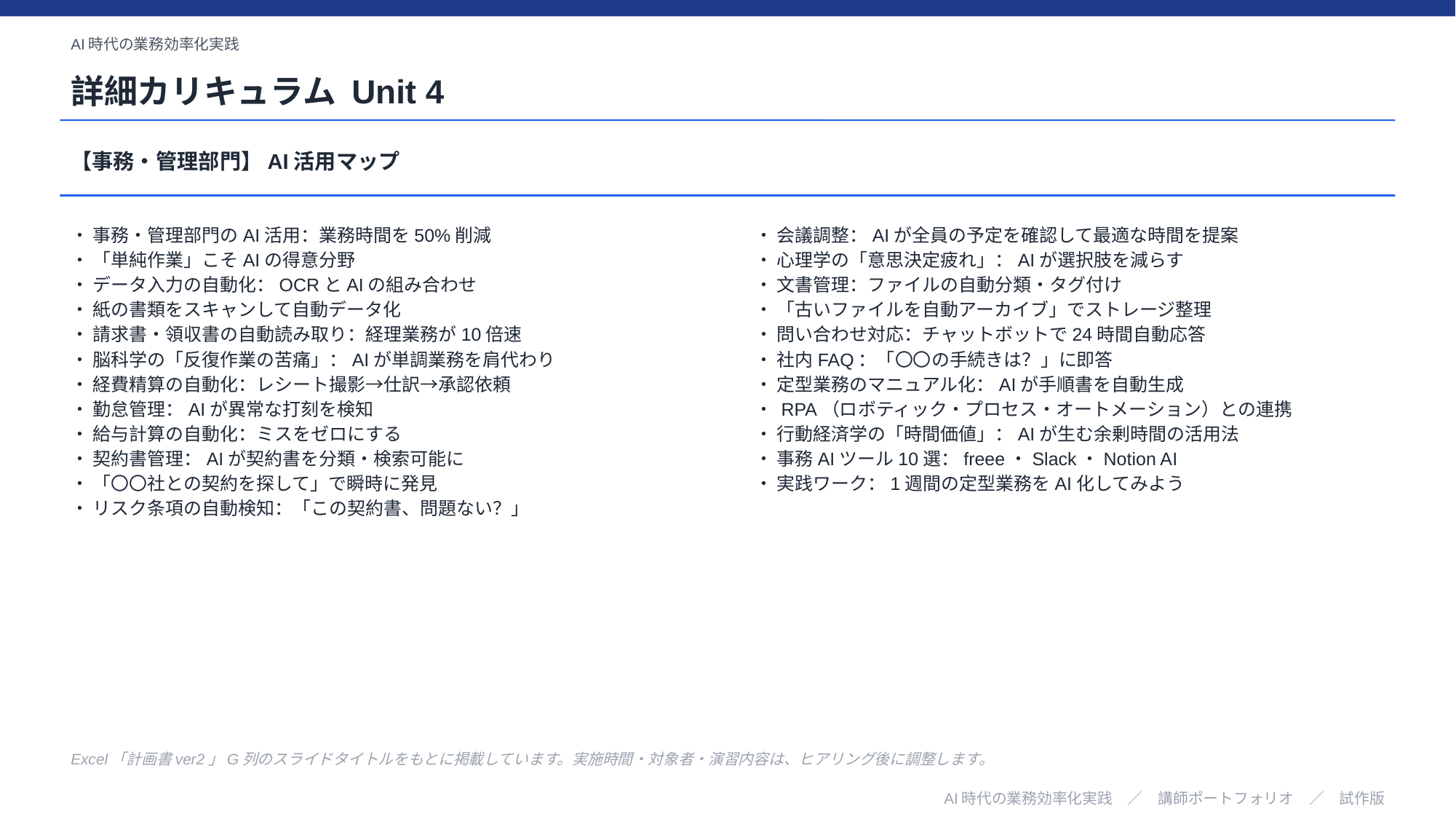

AI時代の業務効率化実践
詳細カリキュラム Unit 4

【事務・管理部門】AI活用マップ

・ 事務・管理部門のAI活用：業務時間を50%削減
・ 「単純作業」こそAIの得意分野
・ データ入力の自動化：OCRとAIの組み合わせ
・ 紙の書類をスキャンして自動データ化
・ 請求書・領収書の自動読み取り：経理業務が10倍速
・ 脳科学の「反復作業の苦痛」：AIが単調業務を肩代わり
・ 経費精算の自動化：レシート撮影→仕訳→承認依頼
・ 勤怠管理：AIが異常な打刻を検知
・ 給与計算の自動化：ミスをゼロにする
・ 契約書管理：AIが契約書を分類・検索可能に
・ 「〇〇社との契約を探して」で瞬時に発見
・ リスク条項の自動検知：「この契約書、問題ない？」
・ 会議調整：AIが全員の予定を確認して最適な時間を提案
・ 心理学の「意思決定疲れ」：AIが選択肢を減らす
・ 文書管理：ファイルの自動分類・タグ付け
・ 「古いファイルを自動アーカイブ」でストレージ整理
・ 問い合わせ対応：チャットボットで24時間自動応答
・ 社内FAQ：「〇〇の手続きは？」に即答
・ 定型業務のマニュアル化：AIが手順書を自動生成
・ RPA（ロボティック・プロセス・オートメーション）との連携
・ 行動経済学の「時間価値」：AIが生む余剰時間の活用法
・ 事務AIツール10選：freee・Slack・Notion AI
・ 実践ワーク：1週間の定型業務をAI化してみよう
Excel「計画書ver2」G列のスライドタイトルをもとに掲載しています。実施時間・対象者・演習内容は、ヒアリング後に調整します。
AI時代の業務効率化実践　／　講師ポートフォリオ　／　試作版